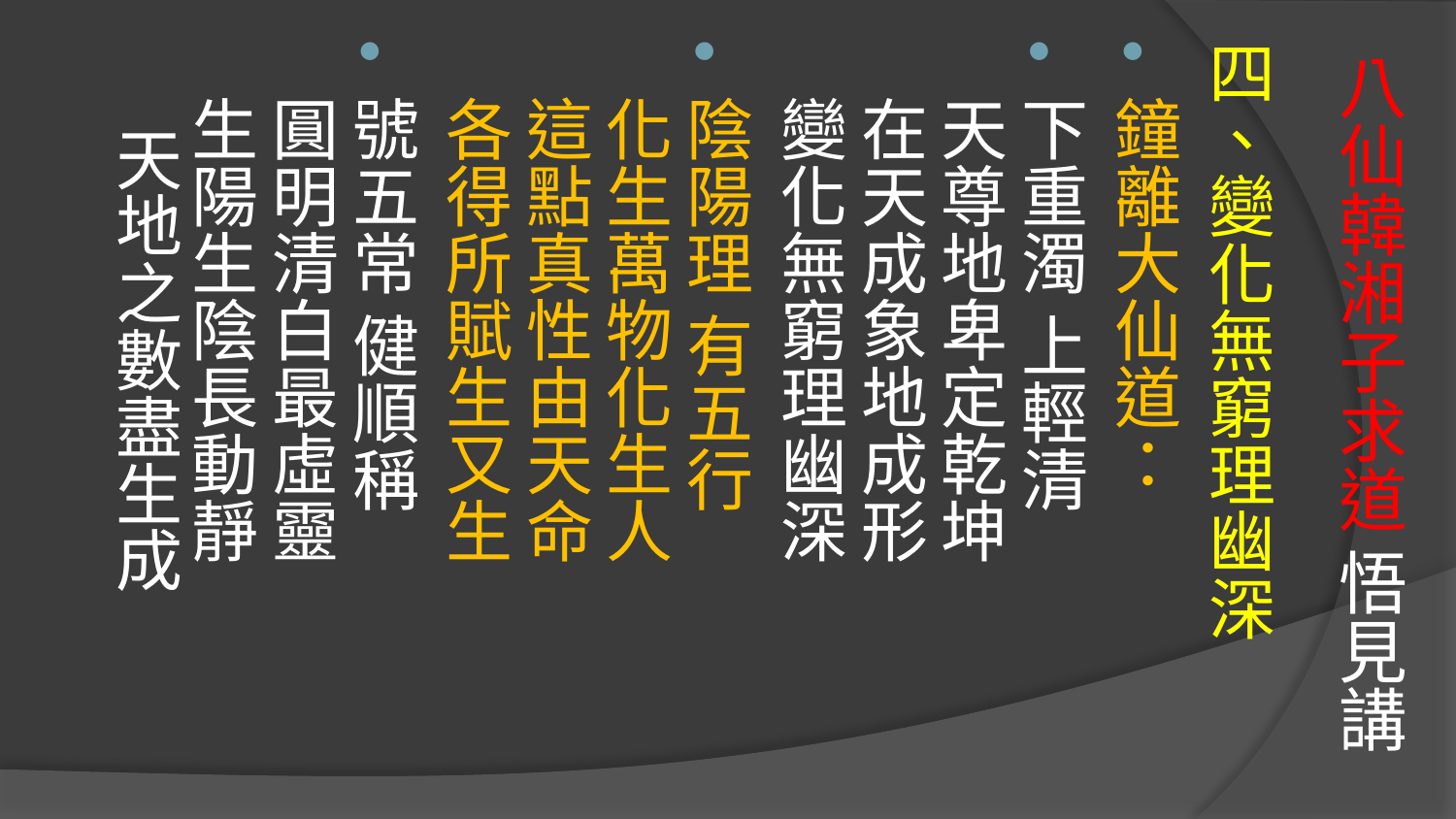

四、變化無窮理幽深
鐘離大仙道：
下重濁 上輕清                  天尊地卑定乾坤
在天成象地成形            變化無窮理幽深
陰陽理 有五行                化生萬物化生人 
這點真性由天命              各得所賦生又生
號五常 健順稱               圓明清白最虛靈 
生陽生陰長動靜                 天地之數盡生成

# 八仙韓湘子求道 悟見講